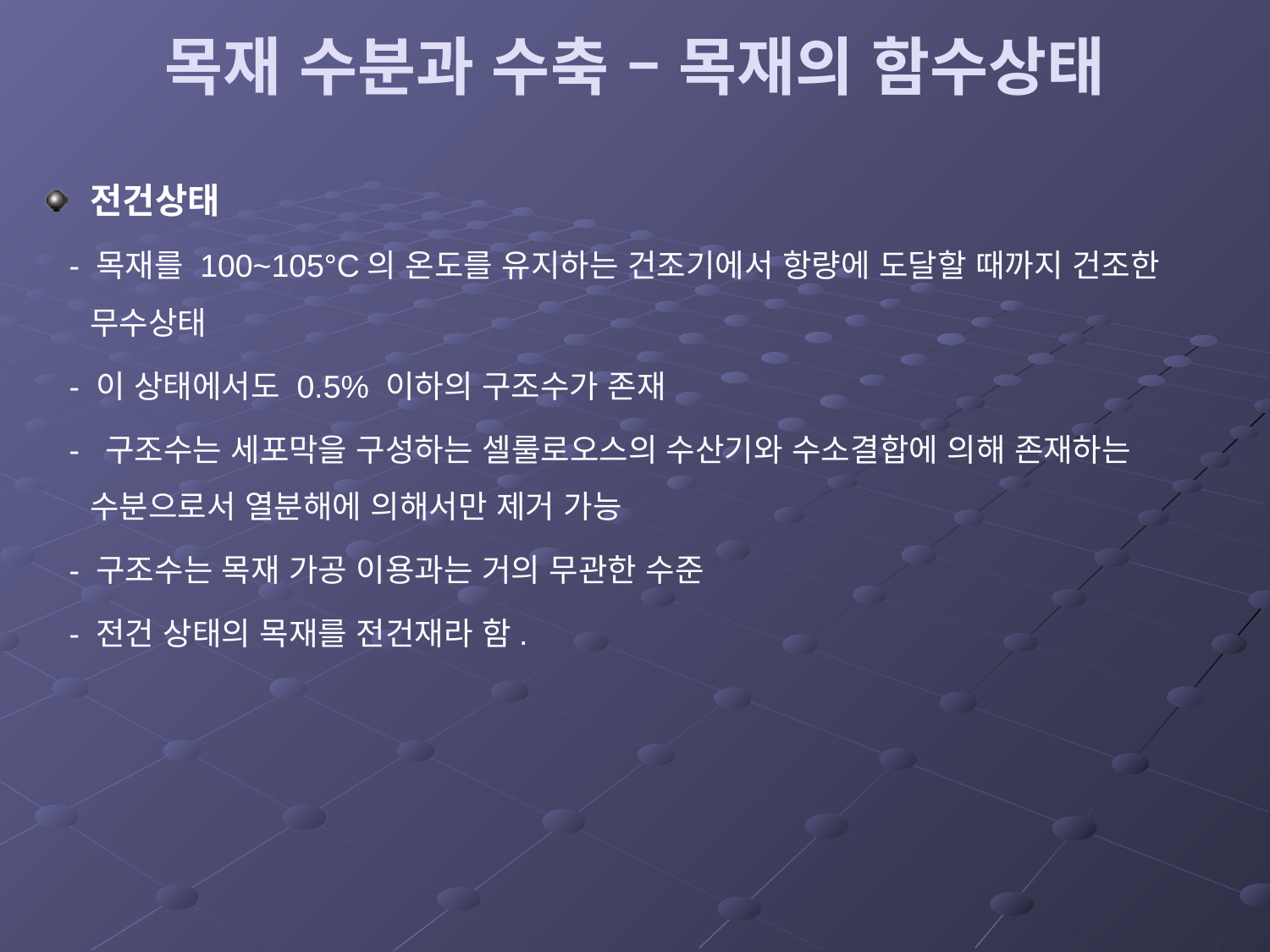

# 목재 수분과 수축 – 목재의 함수상태
전건상태
   - 목재를 100~105°C의 온도를 유지하는 건조기에서 항량에 도달할 때까지 건조한 무수상태
   - 이 상태에서도 0.5% 이하의 구조수가 존재
   -  구조수는 세포막을 구성하는 셀룰로오스의 수산기와 수소결합에 의해 존재하는 수분으로서 열분해에 의해서만 제거 가능
   - 구조수는 목재 가공 이용과는 거의 무관한 수준
   - 전건 상태의 목재를 전건재라 함.